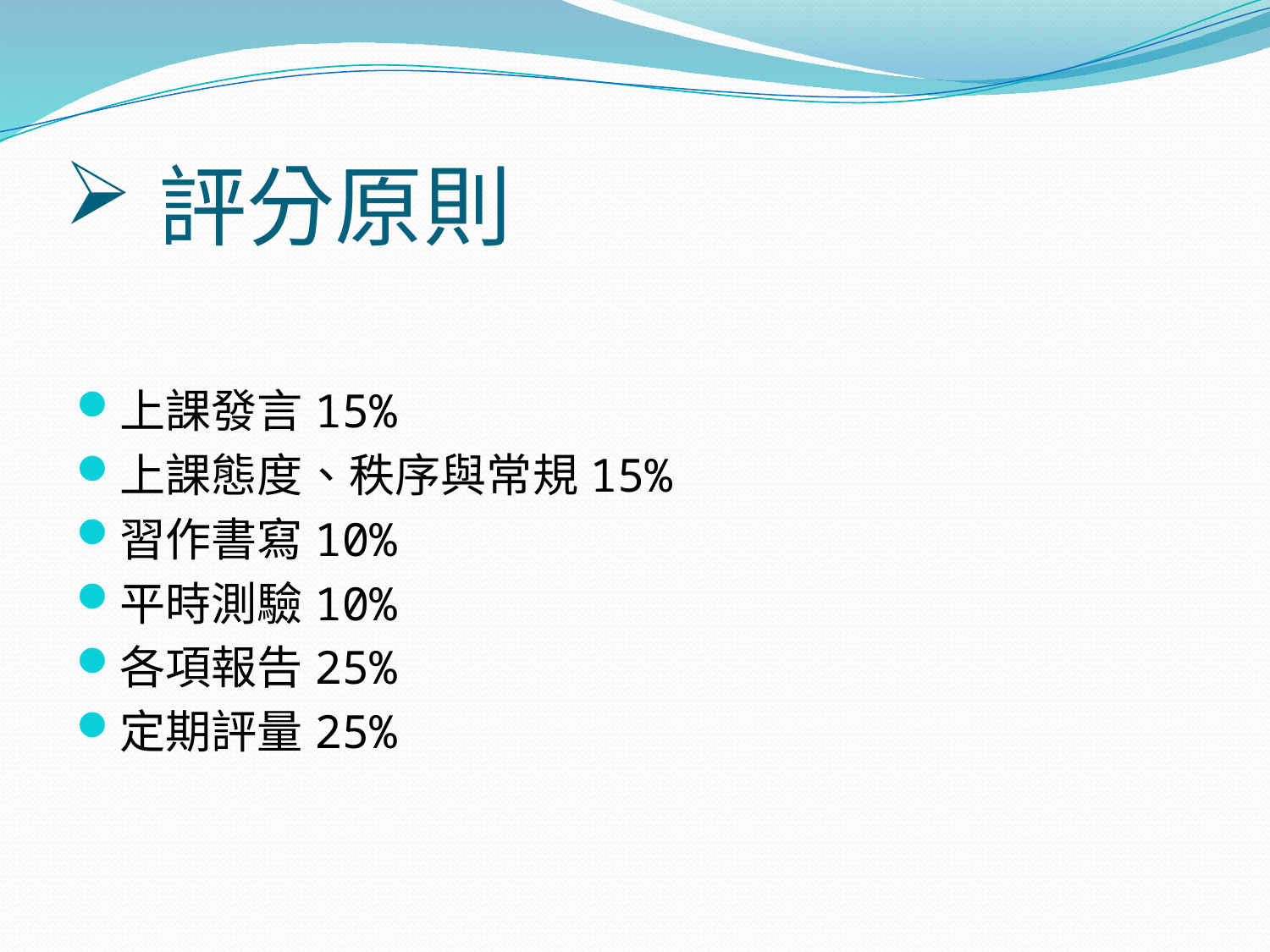

# 評分原則
上課發言15%
上課態度、秩序與常規15%
習作書寫10%
平時測驗10%
各項報告25%
定期評量25%